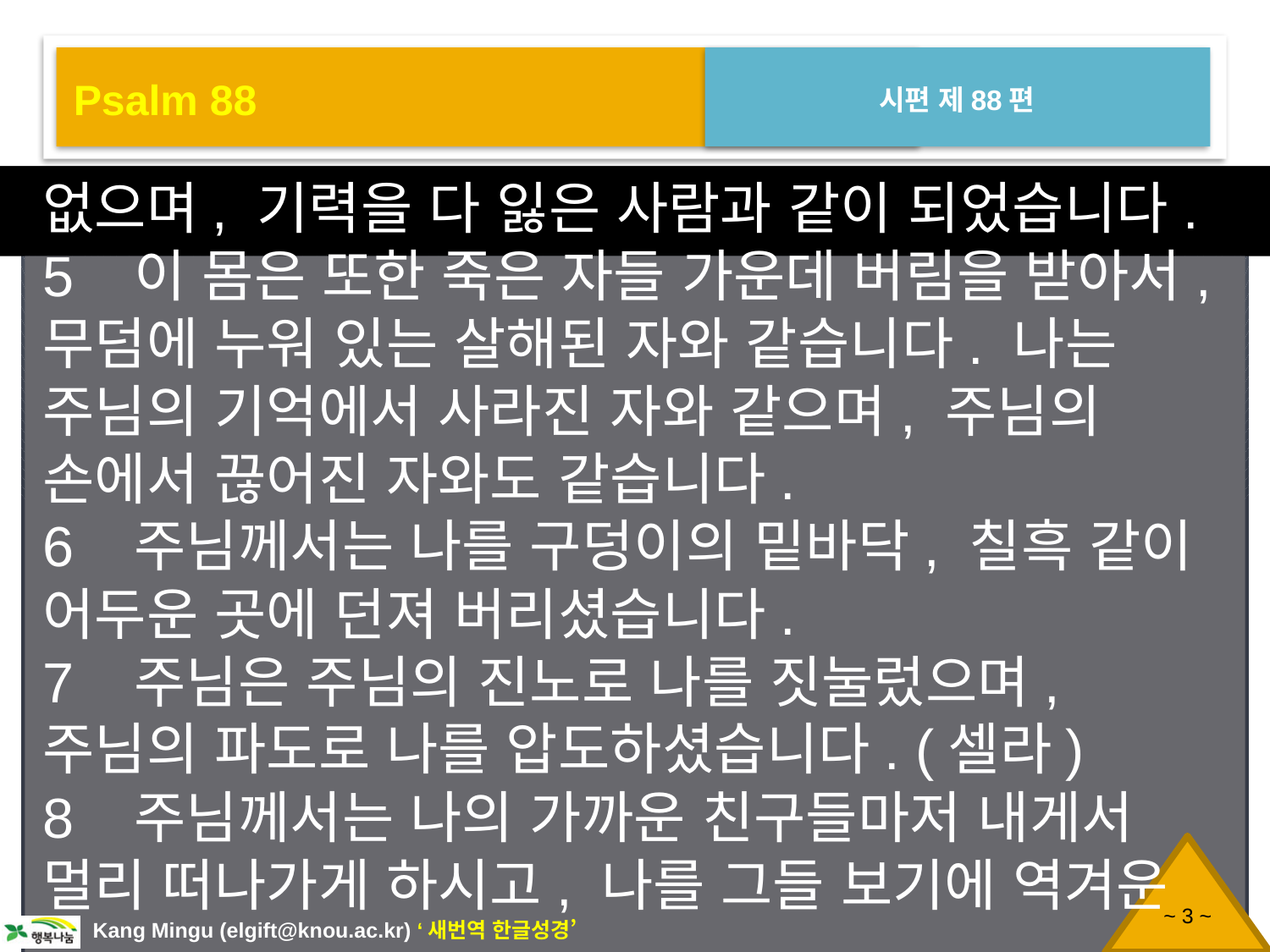

Psalm 88
시편 제88편
없으며, 기력을 다 잃은 사람과 같이 되었습니다.
5   이 몸은 또한 죽은 자들 가운데 버림을 받아서, 무덤에 누워 있는 살해된 자와 같습니다. 나는 주님의 기억에서 사라진 자와 같으며, 주님의 손에서 끊어진 자와도 같습니다.
6   주님께서는 나를 구덩이의 밑바닥, 칠흑 같이 어두운 곳에 던져 버리셨습니다.
7   주님은 주님의 진노로 나를 짓눌렀으며, 주님의 파도로 나를 압도하셨습니다. (셀라)
8   주님께서는 나의 가까운 친구들마저 내게서 멀리 떠나가게 하시고, 나를 그들 보기에 역겨운